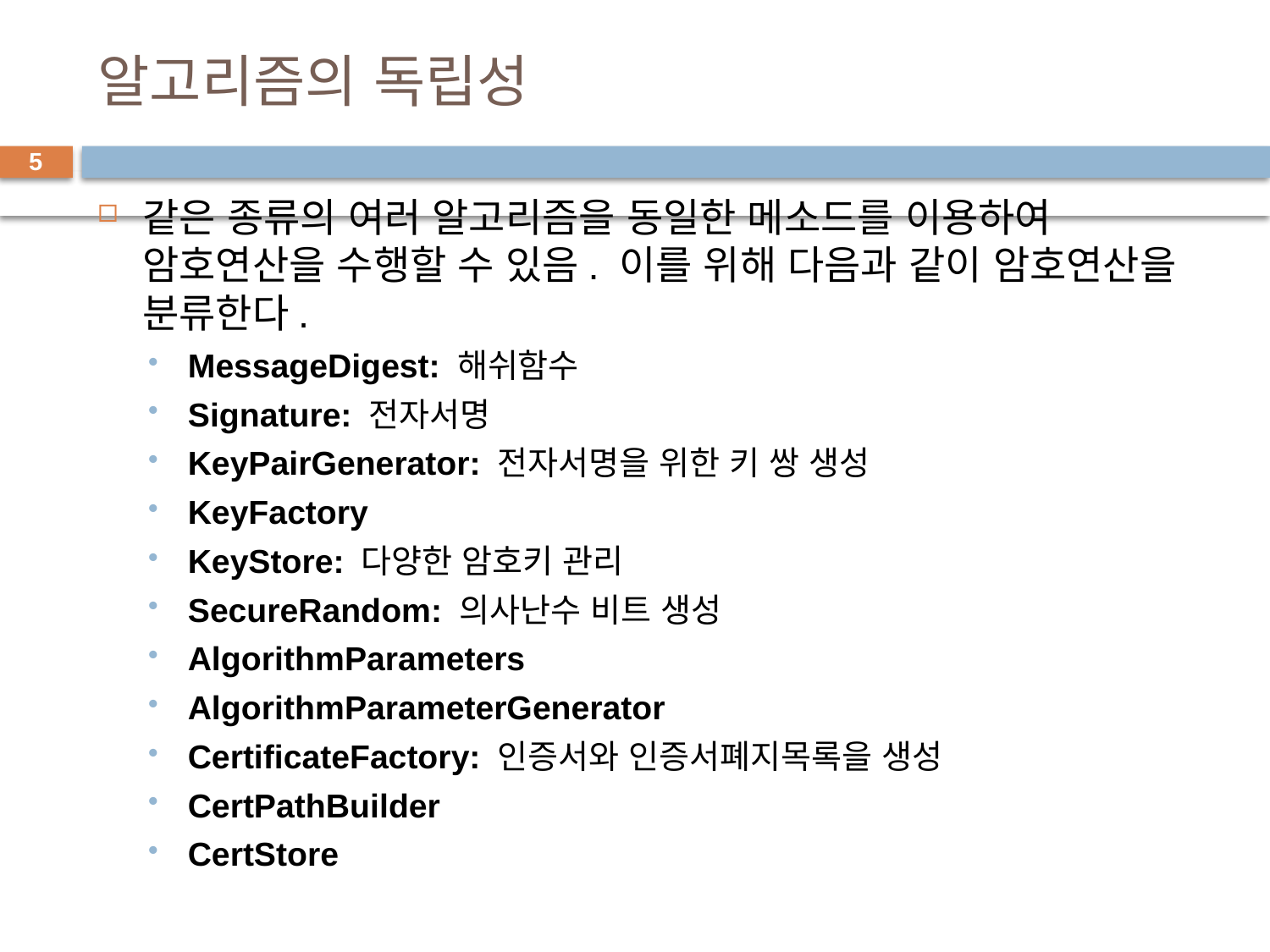

# 알고리즘의 독립성
5
같은 종류의 여러 알고리즘을 동일한 메소드를 이용하여 암호연산을 수행할 수 있음. 이를 위해 다음과 같이 암호연산을 분류한다.
MessageDigest: 해쉬함수
Signature: 전자서명
KeyPairGenerator: 전자서명을 위한 키 쌍 생성
KeyFactory
KeyStore: 다양한 암호키 관리
SecureRandom: 의사난수 비트 생성
AlgorithmParameters
AlgorithmParameterGenerator
CertificateFactory: 인증서와 인증서폐지목록을 생성
CertPathBuilder
CertStore